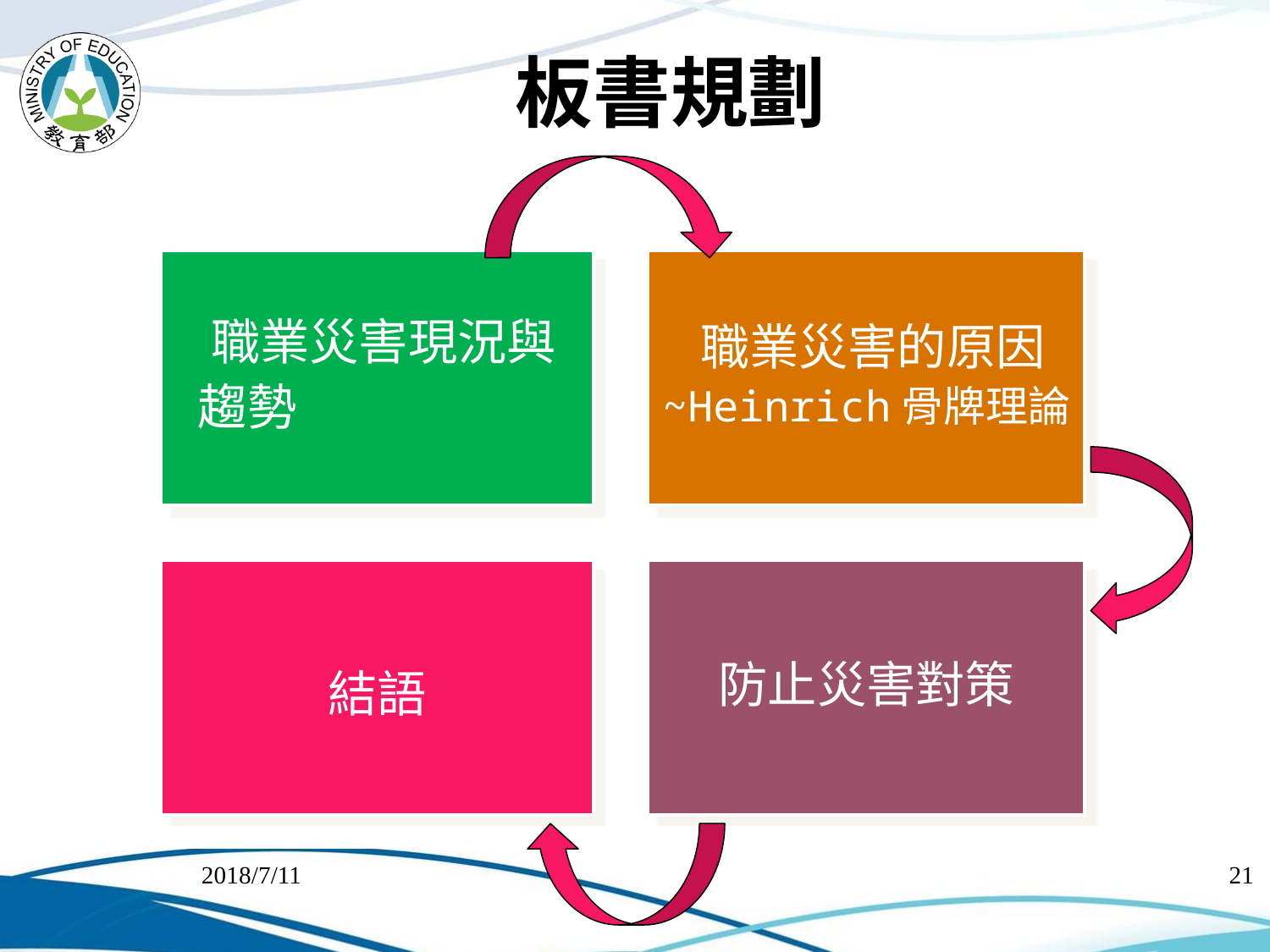

# 板書規劃

 職業災害現況與
趨勢
 職業災害的原因
~Heinrich骨牌理論

結語

防止災害對策

2018/7/11
21